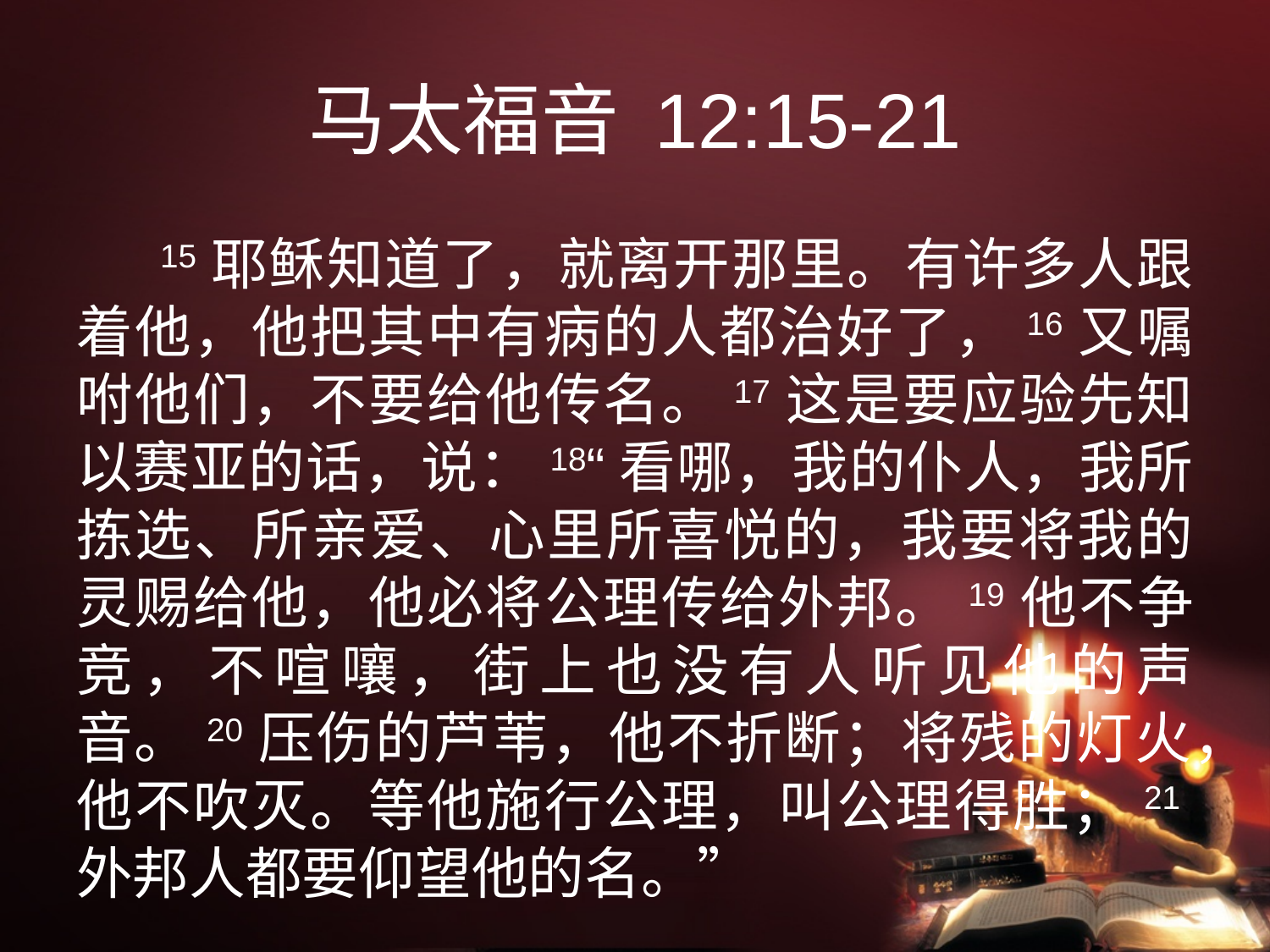

# 马太福音 12:15-21
        15耶稣知道了，就离开那里。有许多人跟着他，他把其中有病的人都治好了，16又嘱咐他们，不要给他传名。17这是要应验先知以赛亚的话，说：18“看哪，我的仆人，我所拣选、所亲爱、心里所喜悦的，我要将我的灵赐给他，他必将公理传给外邦。19他不争竞，不喧嚷，街上也没有人听见他的声音。20压伤的芦苇，他不折断；将残的灯火，他不吹灭。等他施行公理，叫公理得胜；21外邦人都要仰望他的名。”